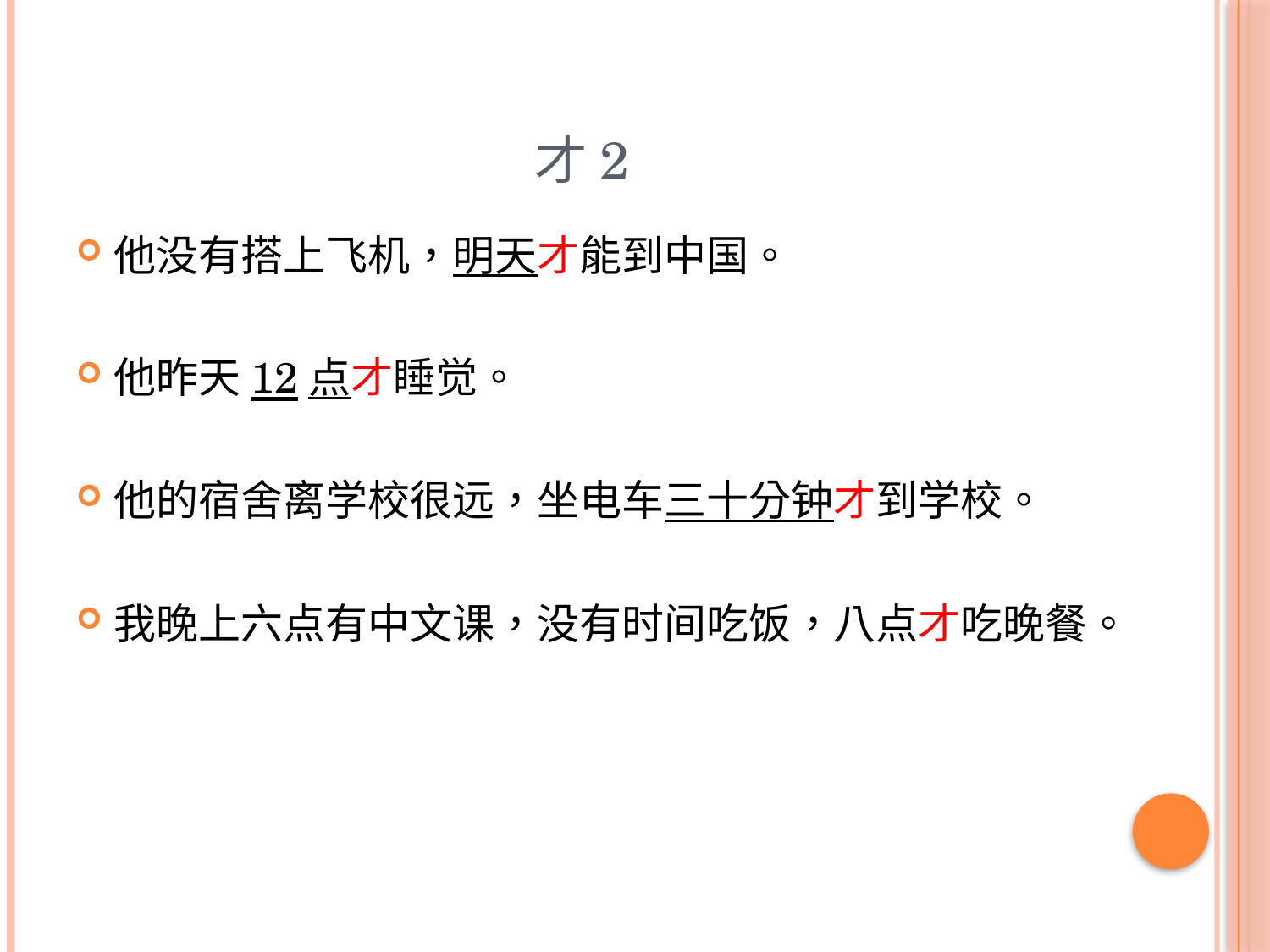

# 才2
他没有搭上飞机，明天才能到中国。

他昨天12点才睡觉。

他的宿舍离学校很远，坐电车三十分钟才到学校。

我晚上六点有中文课，没有时间吃饭，八点才吃晚餐。